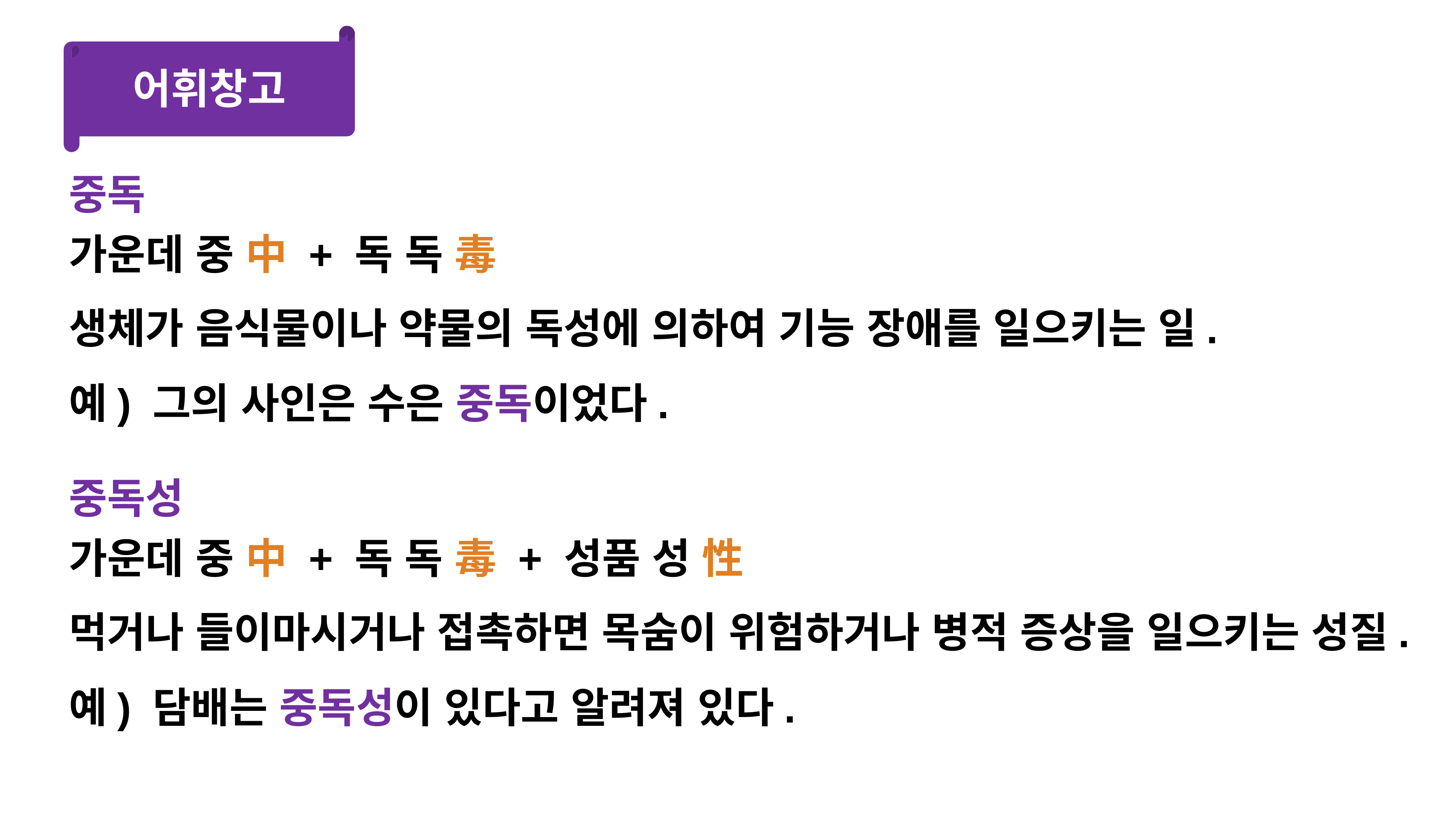

어휘창고
중독
가운데 중 中 + 독 독 毒
생체가 음식물이나 약물의 독성에 의하여 기능 장애를 일으키는 일.
예) 그의 사인은 수은 중독이었다.
중독성
가운데 중 中 + 독 독 毒 + 성품 성 性
먹거나 들이마시거나 접촉하면 목숨이 위험하거나 병적 증상을 일으키는 성질.
예) 담배는 중독성이 있다고 알려져 있다.